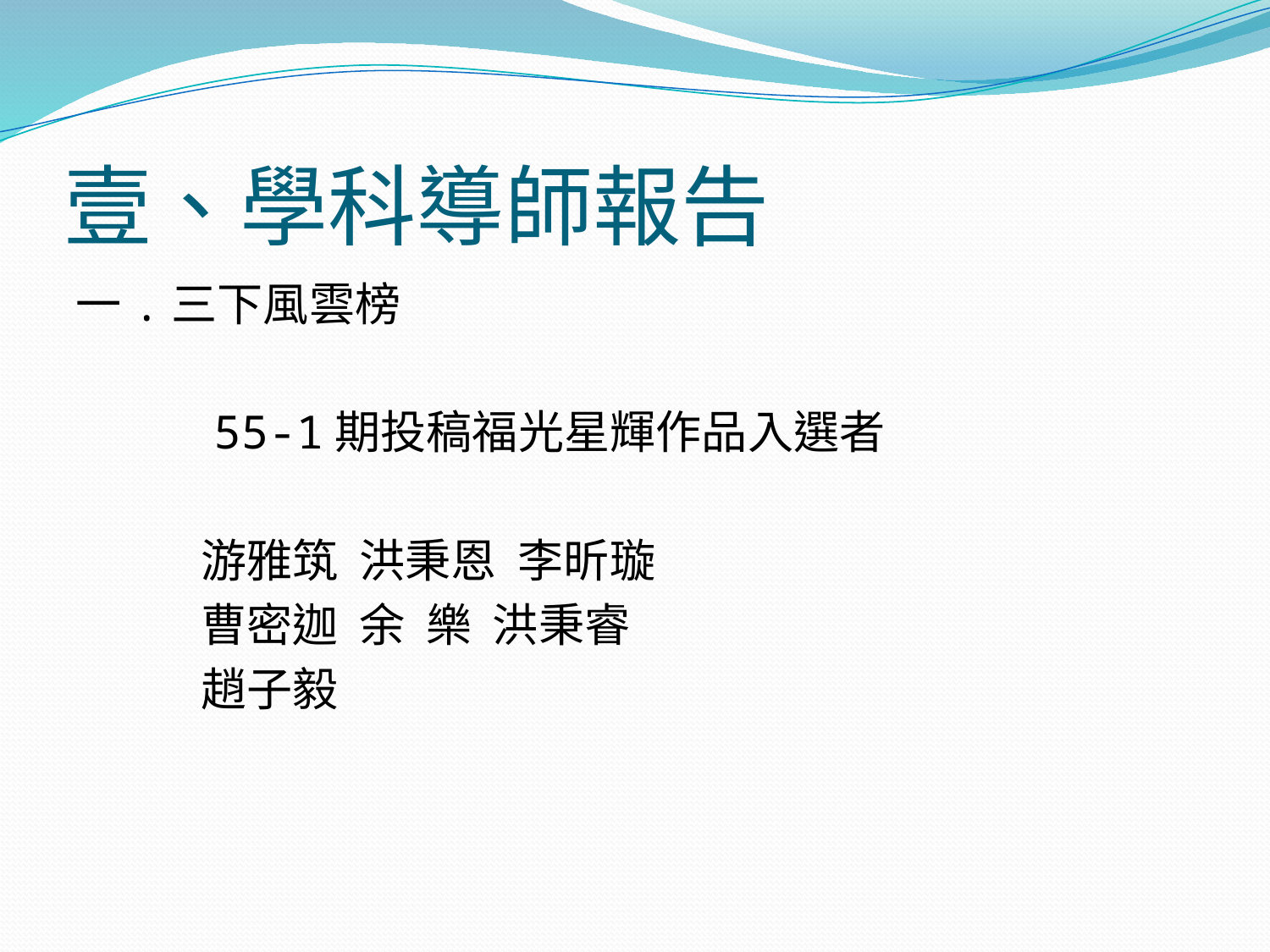

# 壹、學科導師報告
一.三下風雲榜

     55-1期投稿福光星輝作品入選者

           游雅筑  洪秉恩  李昕璇
           曹密迦  余  樂  洪秉睿
           趙子毅